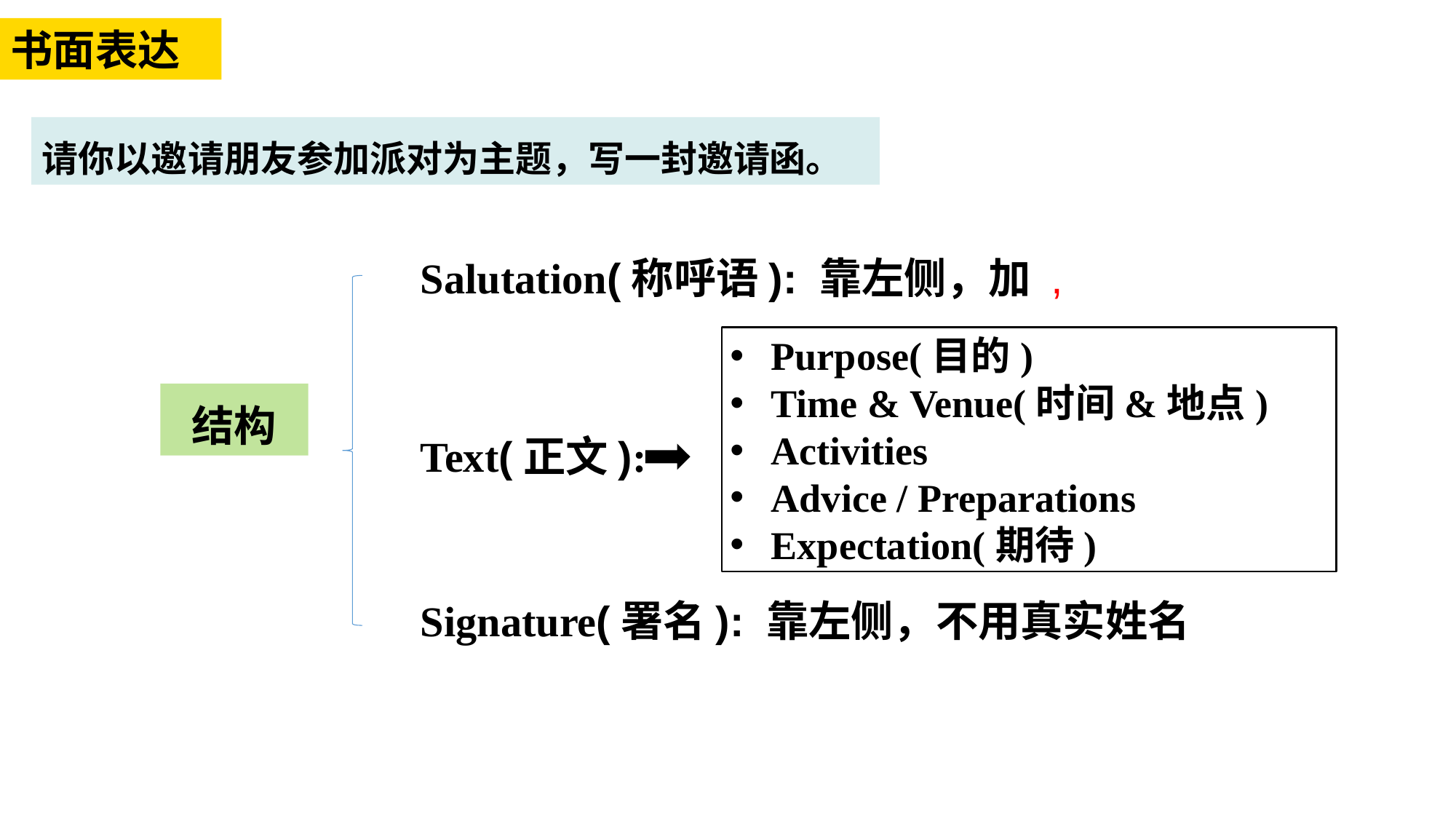

书面表达
请你以邀请朋友参加派对为主题，写一封邀请函。
Salutation(称呼语): 靠左侧，加 ,

Purpose(目的)
Time & Venue(时间&地点)
Activities
Advice / Preparations
Expectation(期待)
结构
Text(正文):

Signature(署名): 靠左侧，不用真实姓名